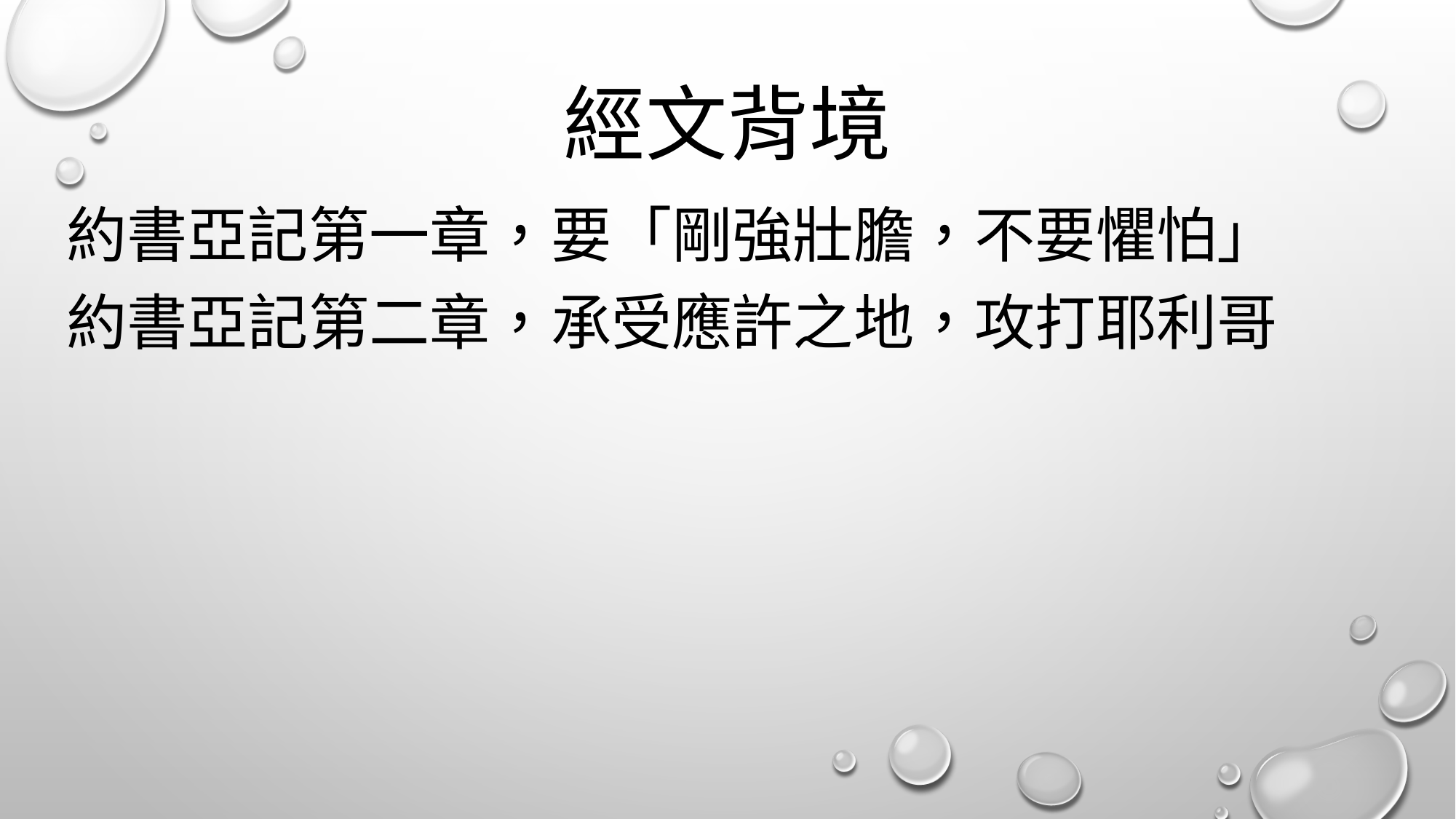

# 經文背境
約書亞記第一章，要「剛強壯膽，不要懼怕」
約書亞記第二章，承受應許之地，攻打耶利哥